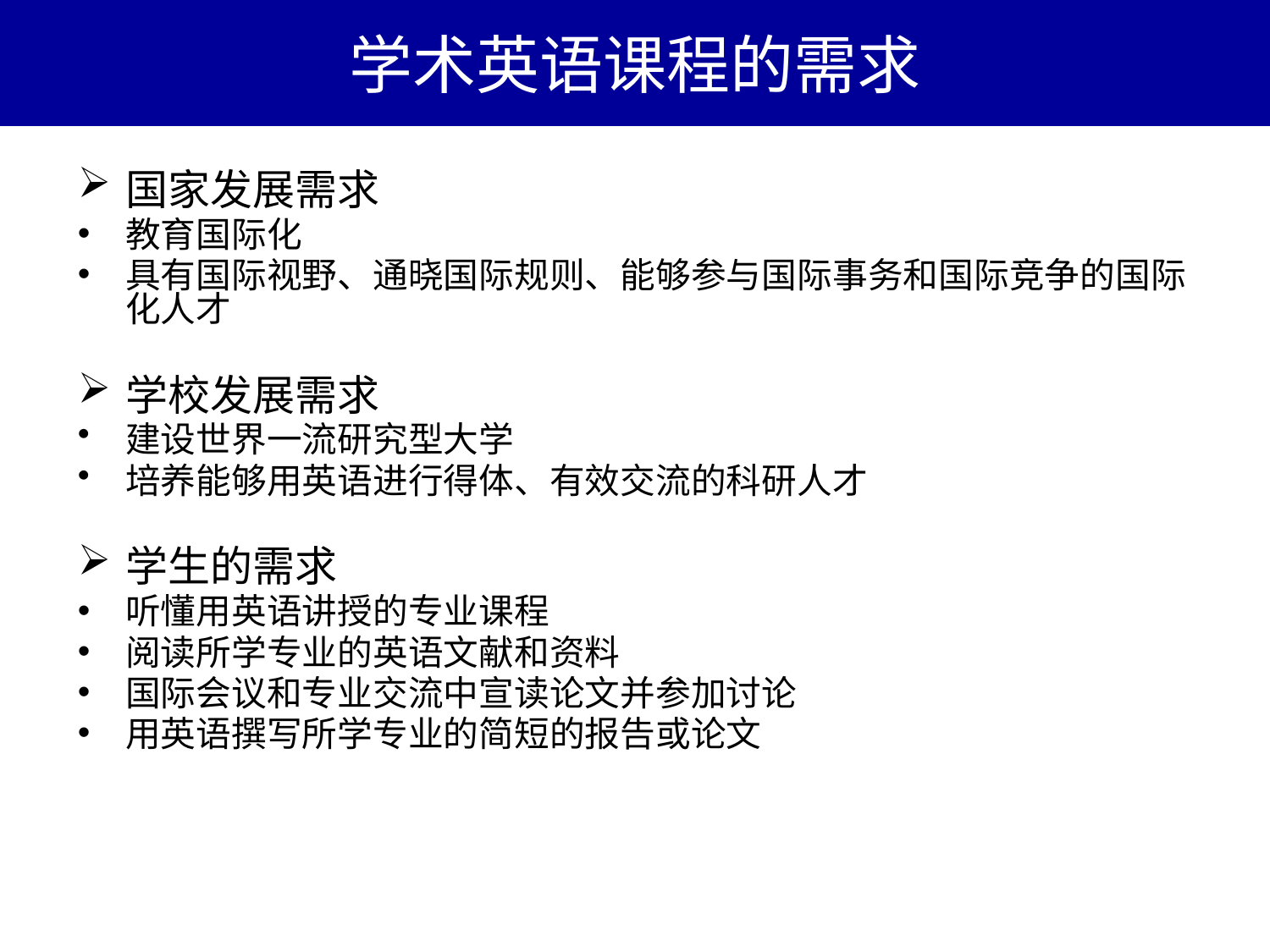

# 学术英语课程的需求
国家发展需求
教育国际化
具有国际视野、通晓国际规则、能够参与国际事务和国际竞争的国际化人才

学校发展需求
建设世界一流研究型大学
培养能够用英语进行得体、有效交流的科研人才

学生的需求
听懂用英语讲授的专业课程
阅读所学专业的英语文献和资料
国际会议和专业交流中宣读论文并参加讨论
用英语撰写所学专业的简短的报告或论文